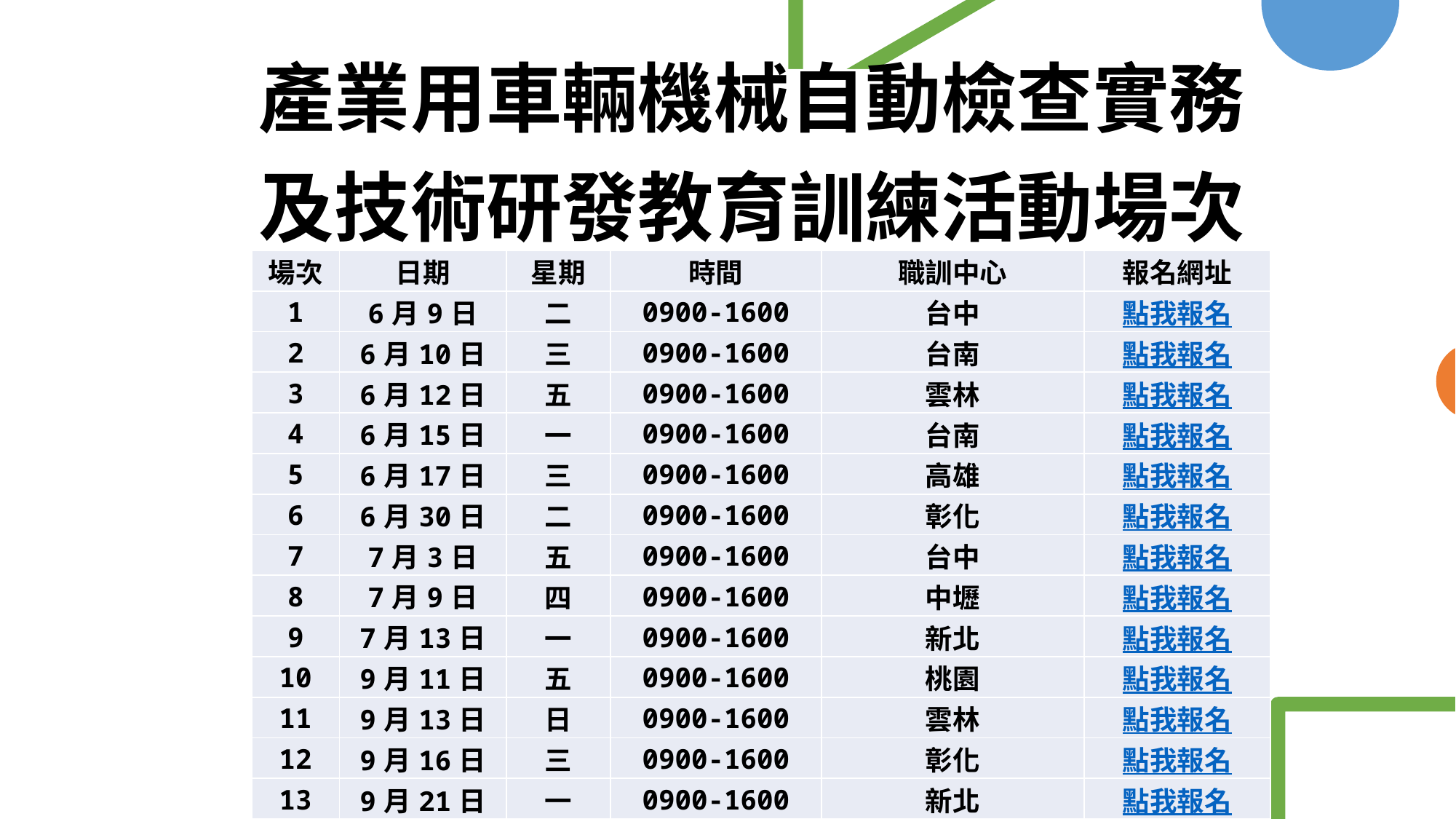

產業用車輛機械自動檢查實務
及技術研發教育訓練活動場次
| 場次 | 日期 | 星期 | 時間 | 職訓中心 | 報名網址 |
| --- | --- | --- | --- | --- | --- |
| 1 | 6月9日 | 二 | 0900-1600 | 台中 | 點我報名 |
| 2 | 6月10日 | 三 | 0900-1600 | 台南 | 點我報名 |
| 3 | 6月12日 | 五 | 0900-1600 | 雲林 | 點我報名 |
| 4 | 6月15日 | 一 | 0900-1600 | 台南 | 點我報名 |
| 5 | 6月17日 | 三 | 0900-1600 | 高雄 | 點我報名 |
| 6 | 6月30日 | 二 | 0900-1600 | 彰化 | 點我報名 |
| 7 | 7月3日 | 五 | 0900-1600 | 台中 | 點我報名 |
| 8 | 7月9日 | 四 | 0900-1600 | 中壢 | 點我報名 |
| 9 | 7月13日 | 一 | 0900-1600 | 新北 | 點我報名 |
| 10 | 9月11日 | 五 | 0900-1600 | 桃園 | 點我報名 |
| 11 | 9月13日 | 日 | 0900-1600 | 雲林 | 點我報名 |
| 12 | 9月16日 | 三 | 0900-1600 | 彰化 | 點我報名 |
| 13 | 9月21日 | 一 | 0900-1600 | 新北 | 點我報名 |
| 14 | 9月24日 | 四 | 0900-1600 | 高雄 | 點我報名 |
| 15 | 10月1日 | 四 | 0900-1600 | 新竹 | 點我報名 |